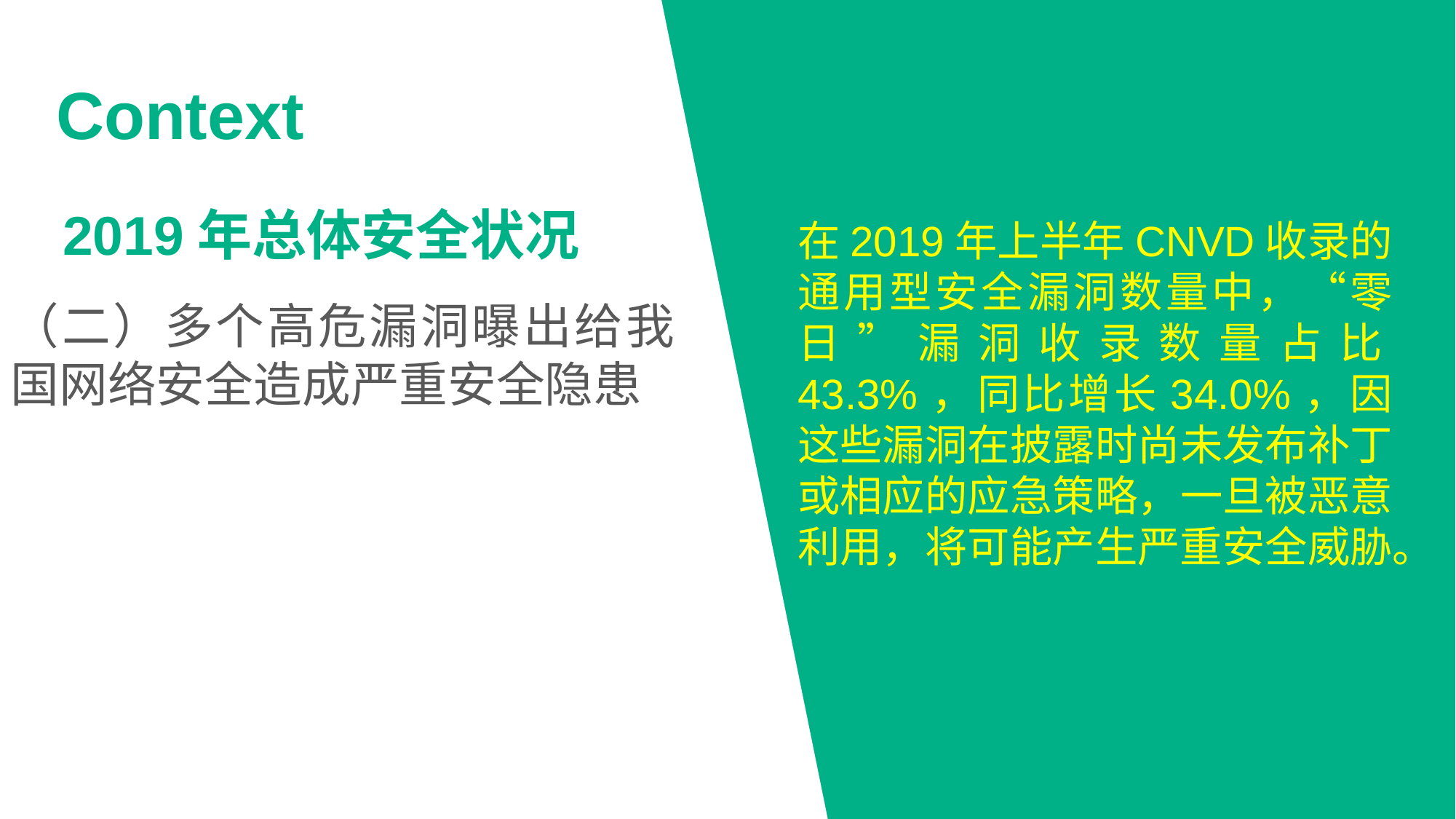

Context
2019年总体安全状况
在2019年上半年CNVD收录的通用型安全漏洞数量中，“零日”漏洞收录数量占比43.3%，同比增长34.0%，因这些漏洞在披露时尚未发布补丁或相应的应急策略，一旦被恶意利用，将可能产生严重安全威胁。
（二）多个高危漏洞曝出给我国网络安全造成严重安全隐患